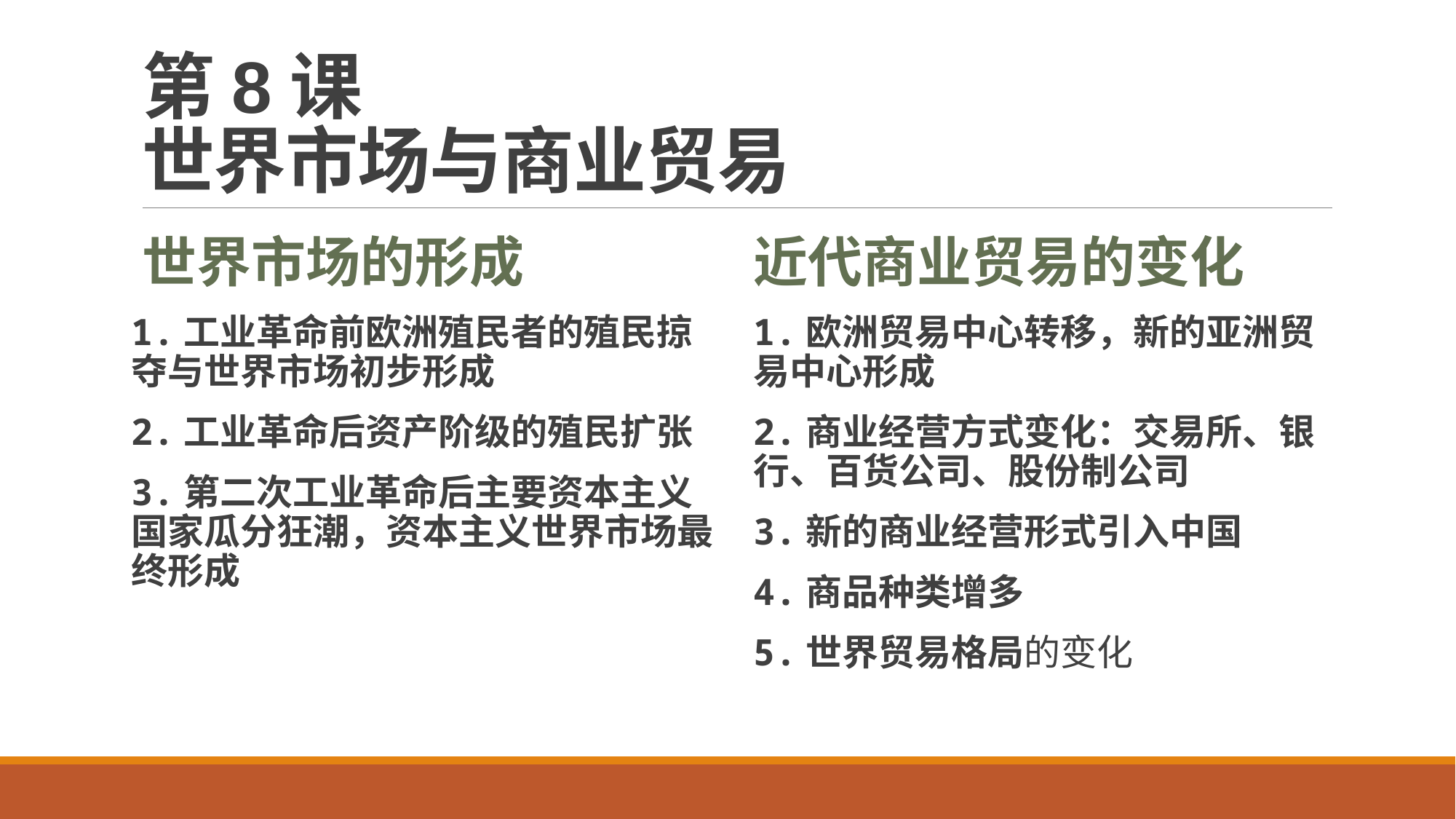

# 第8课 世界市场与商业贸易
世界市场的形成
近代商业贸易的变化
1.工业革命前欧洲殖民者的殖民掠夺与世界市场初步形成
2.工业革命后资产阶级的殖民扩张
3.第二次工业革命后主要资本主义国家瓜分狂潮，资本主义世界市场最终形成
1.欧洲贸易中心转移，新的亚洲贸易中心形成
2.商业经营方式变化：交易所、银行、百货公司、股份制公司
3.新的商业经营形式引入中国
4.商品种类增多
5.世界贸易格局的变化